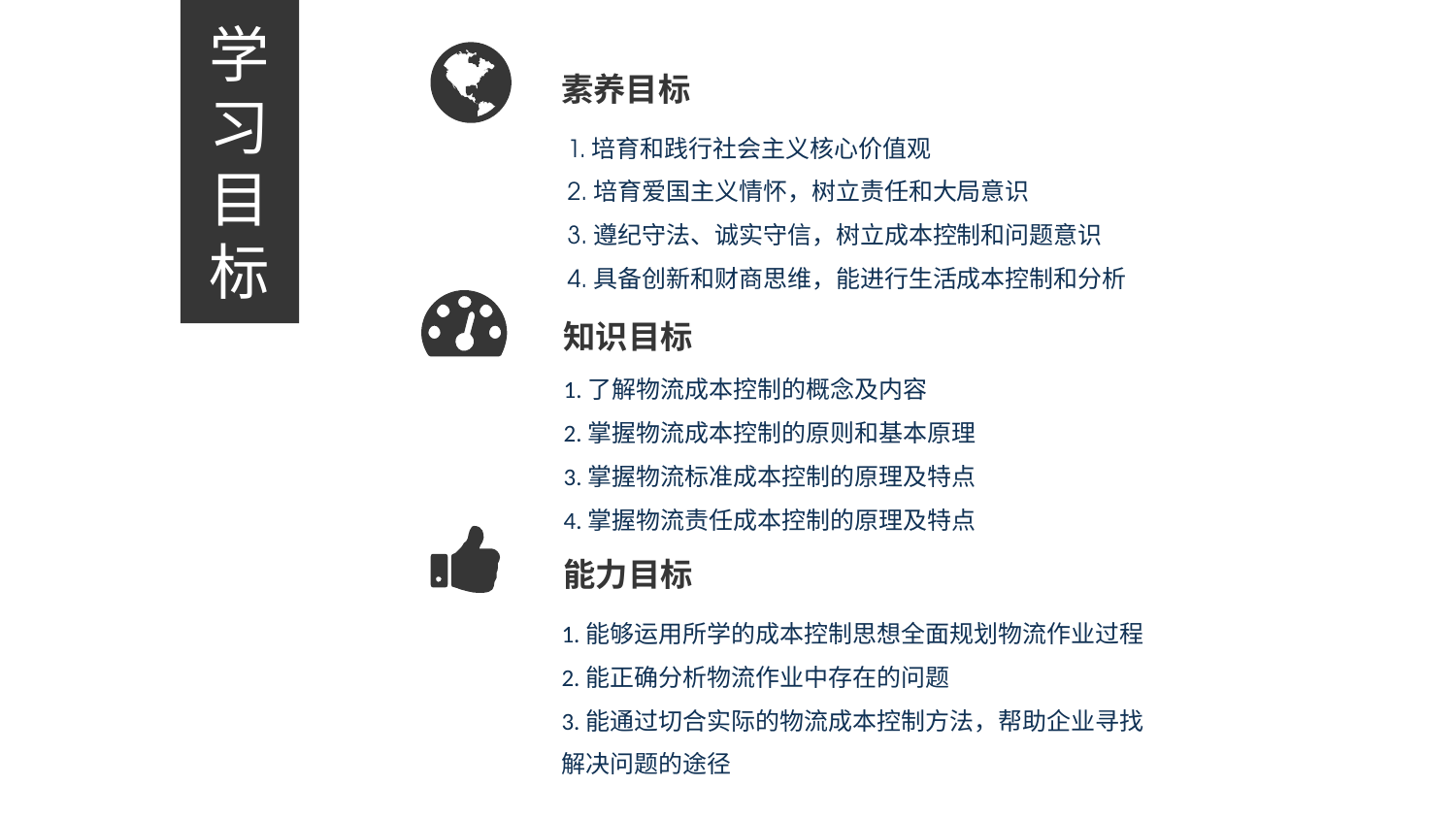

学习目标

素养目标
1.培育和践行社会主义核心价值观
2.培育爱国主义情怀，树立责任和大局意识
3.遵纪守法、诚实守信，树立成本控制和问题意识
4.具备创新和财商思维，能进行生活成本控制和分析
知识目标

1.了解物流成本控制的概念及内容
2.掌握物流成本控制的原则和基本原理
3.掌握物流标准成本控制的原理及特点
4.掌握物流责任成本控制的原理及特点

能力目标
1.能够运用所学的成本控制思想全面规划物流作业过程
2.能正确分析物流作业中存在的问题
3.能通过切合实际的物流成本控制方法，帮助企业寻找解决问题的途径